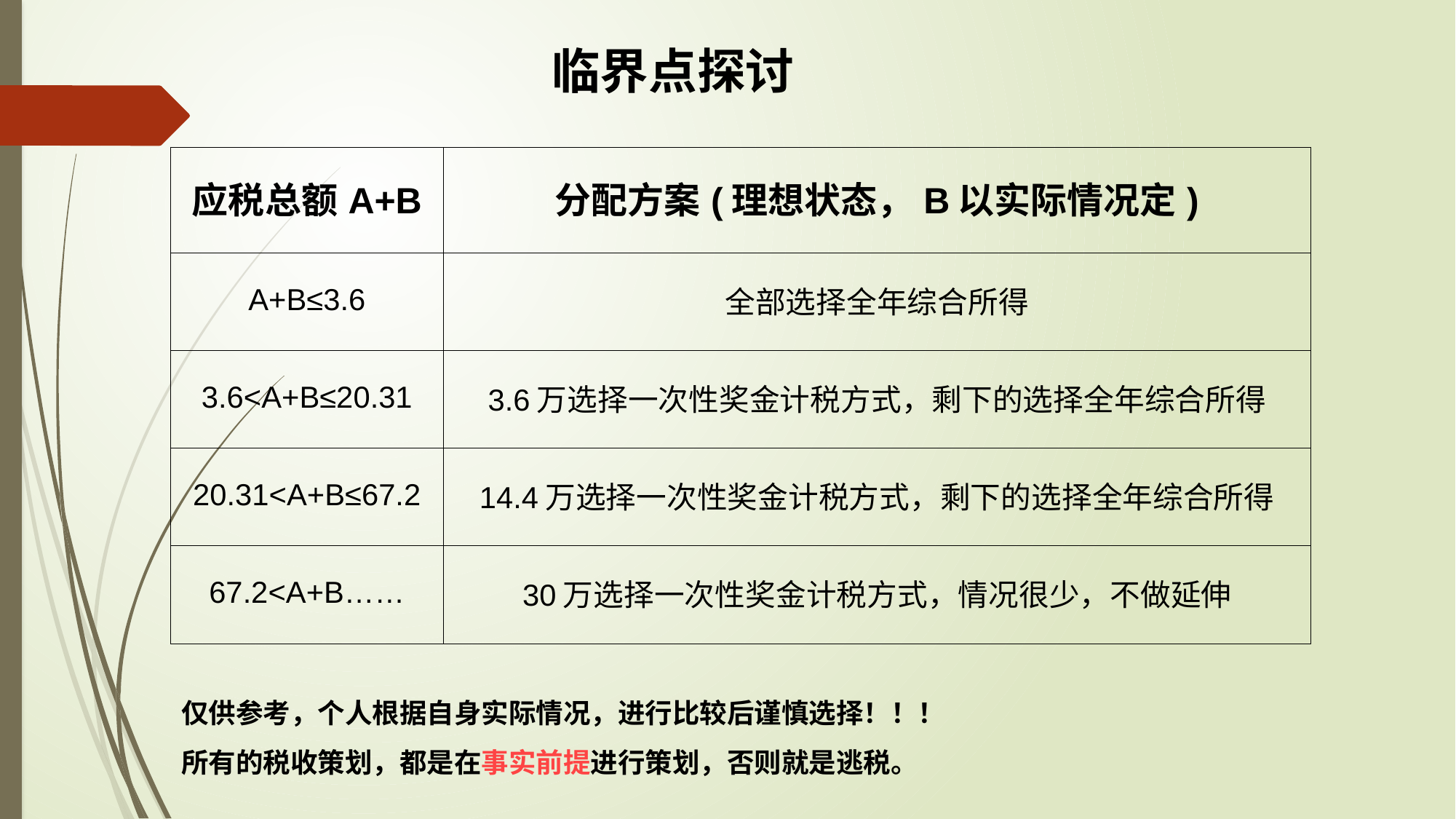

临界点探讨
| 应税总额A+B | 分配方案(理想状态，B以实际情况定) |
| --- | --- |
| A+B≤3.6 | 全部选择全年综合所得 |
| 3.6<A+B≤20.31 | 3.6万选择一次性奖金计税方式，剩下的选择全年综合所得 |
| 20.31<A+B≤67.2 | 14.4万选择一次性奖金计税方式，剩下的选择全年综合所得 |
| 67.2<A+B…… | 30万选择一次性奖金计税方式，情况很少，不做延伸 |
仅供参考，个人根据自身实际情况，进行比较后谨慎选择！！！
所有的税收策划，都是在事实前提进行策划，否则就是逃税。